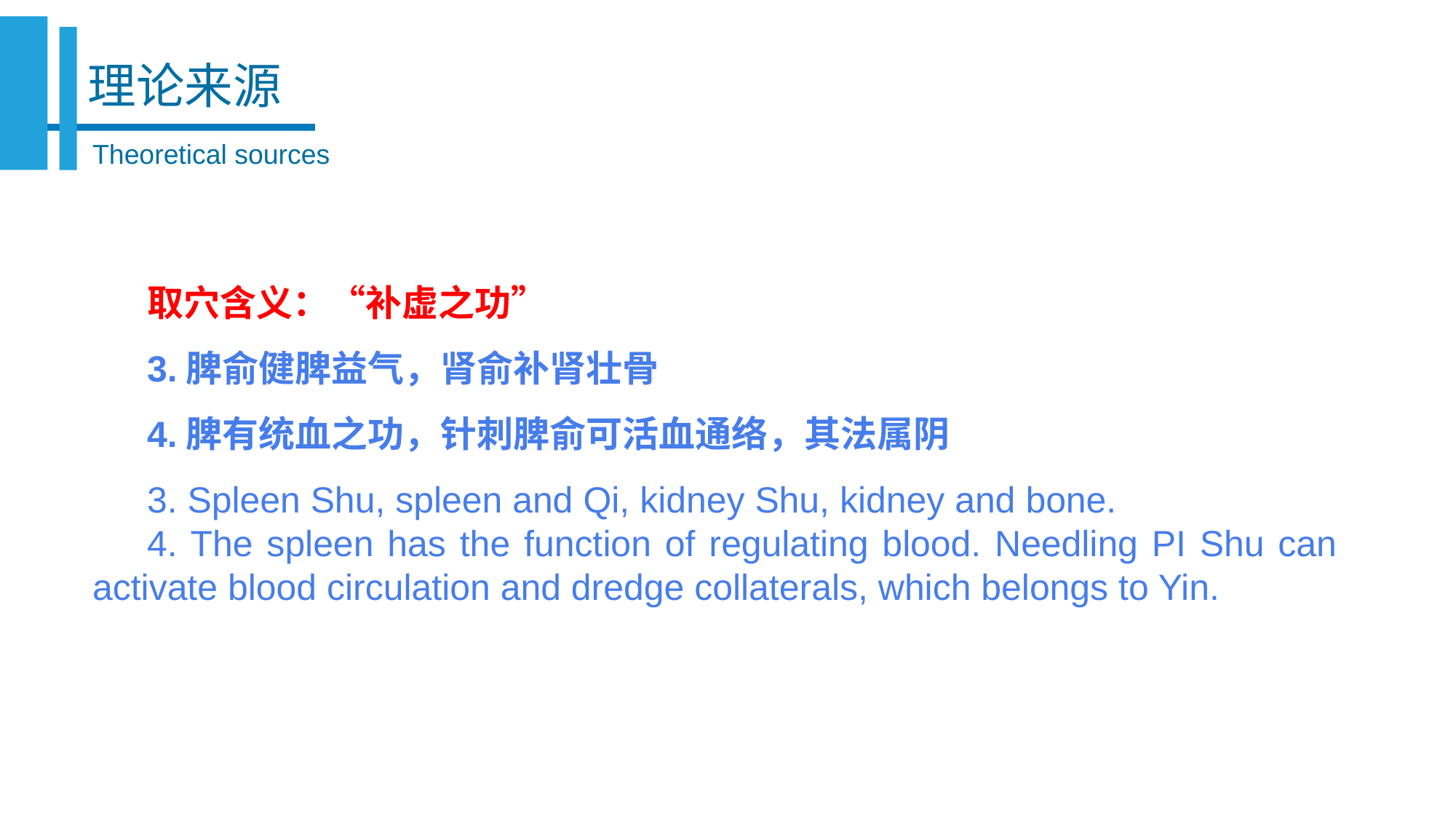

理论来源
Theoretical sources
取穴含义：“补虚之功”
3.脾俞健脾益气，肾俞补肾壮骨
4.脾有统血之功，针刺脾俞可活血通络，其法属阴
3. Spleen Shu, spleen and Qi, kidney Shu, kidney and bone.
4. The spleen has the function of regulating blood. Needling PI Shu can activate blood circulation and dredge collaterals, which belongs to Yin.